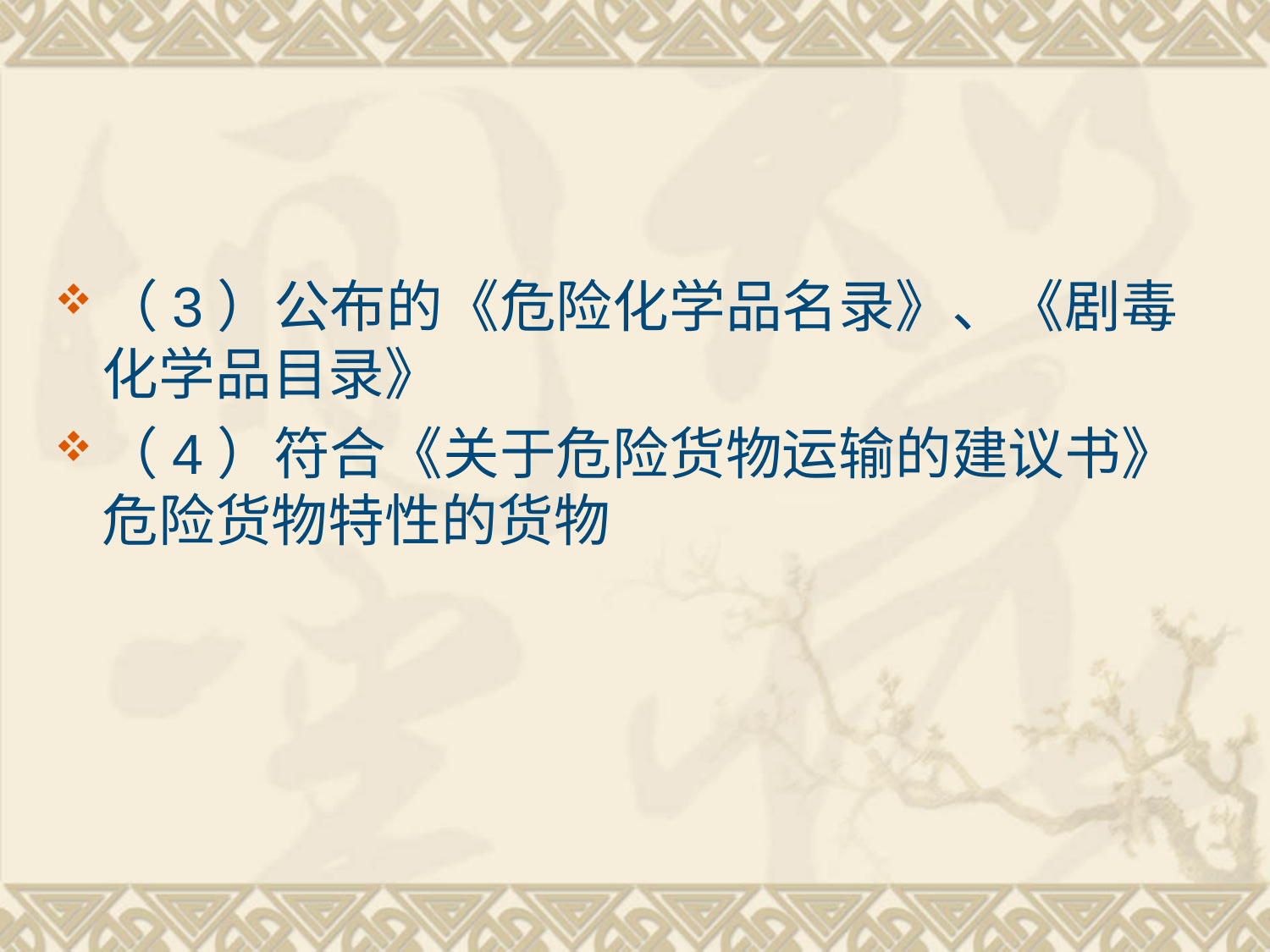

#
（3）公布的《危险化学品名录》、《剧毒化学品目录》
（4）符合《关于危险货物运输的建议书》危险货物特性的货物